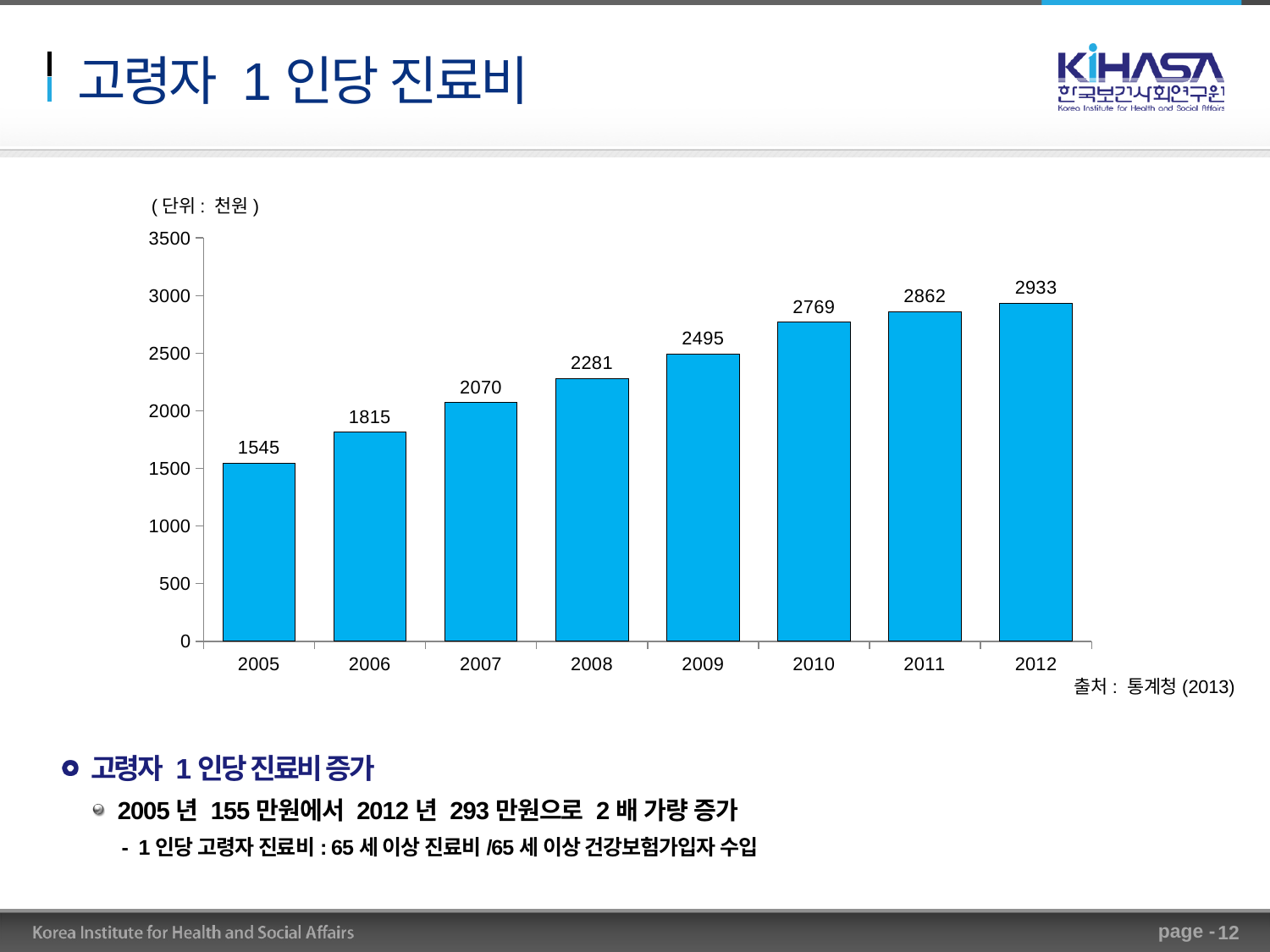

# 고령자 1인당 진료비
(단위: 천원)

### Chart

| Category | 1인당 진료비 |
|---|---|
| 2005 | 1545.0 |
| 2006 | 1815.0 |
| 2007 | 2070.0 |
| 2008 | 2281.0 |
| 2009 | 2495.0 |
| 2010 | 2769.0 |
| 2011 | 2862.0 |
| 2012 | 2933.0 |
출처: 통계청(2013)

 고령자 1인당 진료비 증가
  2005년 155만원에서 2012년 293만원으로 2배 가량 증가
-  1인당 고령자 진료비: 65세 이상 진료비/65세 이상 건강보험가입자 수입
12